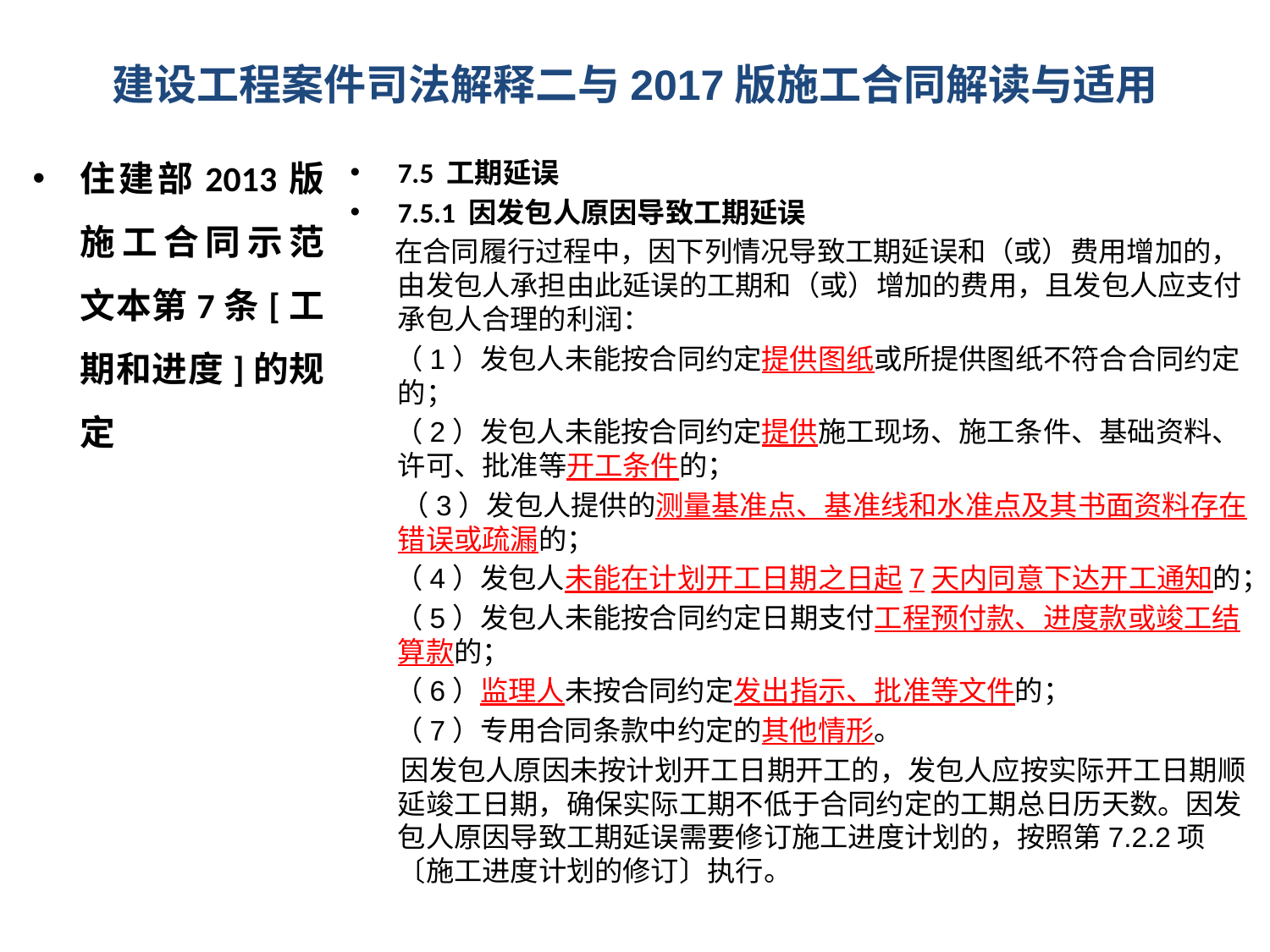

# 建设工程案件司法解释二与2017版施工合同解读与适用
住建部2013版施工合同示范文本第7条[工期和进度]的规定

7.5 工期延误
7.5.1 因发包人原因导致工期延误
      在合同履行过程中，因下列情况导致工期延误和（或）费用增加的，由发包人承担由此延误的工期和（或）增加的费用，且发包人应支付承包人合理的利润：
      （1）发包人未能按合同约定提供图纸或所提供图纸不符合合同约定的；
      （2）发包人未能按合同约定提供施工现场、施工条件、基础资料、许可、批准等开工条件的；
       （3）发包人提供的测量基准点、基准线和水准点及其书面资料存在错误或疏漏的；
      （4）发包人未能在计划开工日期之日起7天内同意下达开工通知的；
      （5）发包人未能按合同约定日期支付工程预付款、进度款或竣工结算款的；
      （6）监理人未按合同约定发出指示、批准等文件的；
      （7）专用合同条款中约定的其他情形。
       因发包人原因未按计划开工日期开工的，发包人应按实际开工日期顺延竣工日期，确保实际工期不低于合同约定的工期总日历天数。因发包人原因导致工期延误需要修订施工进度计划的，按照第7.2.2项〔施工进度计划的修订〕执行。

32